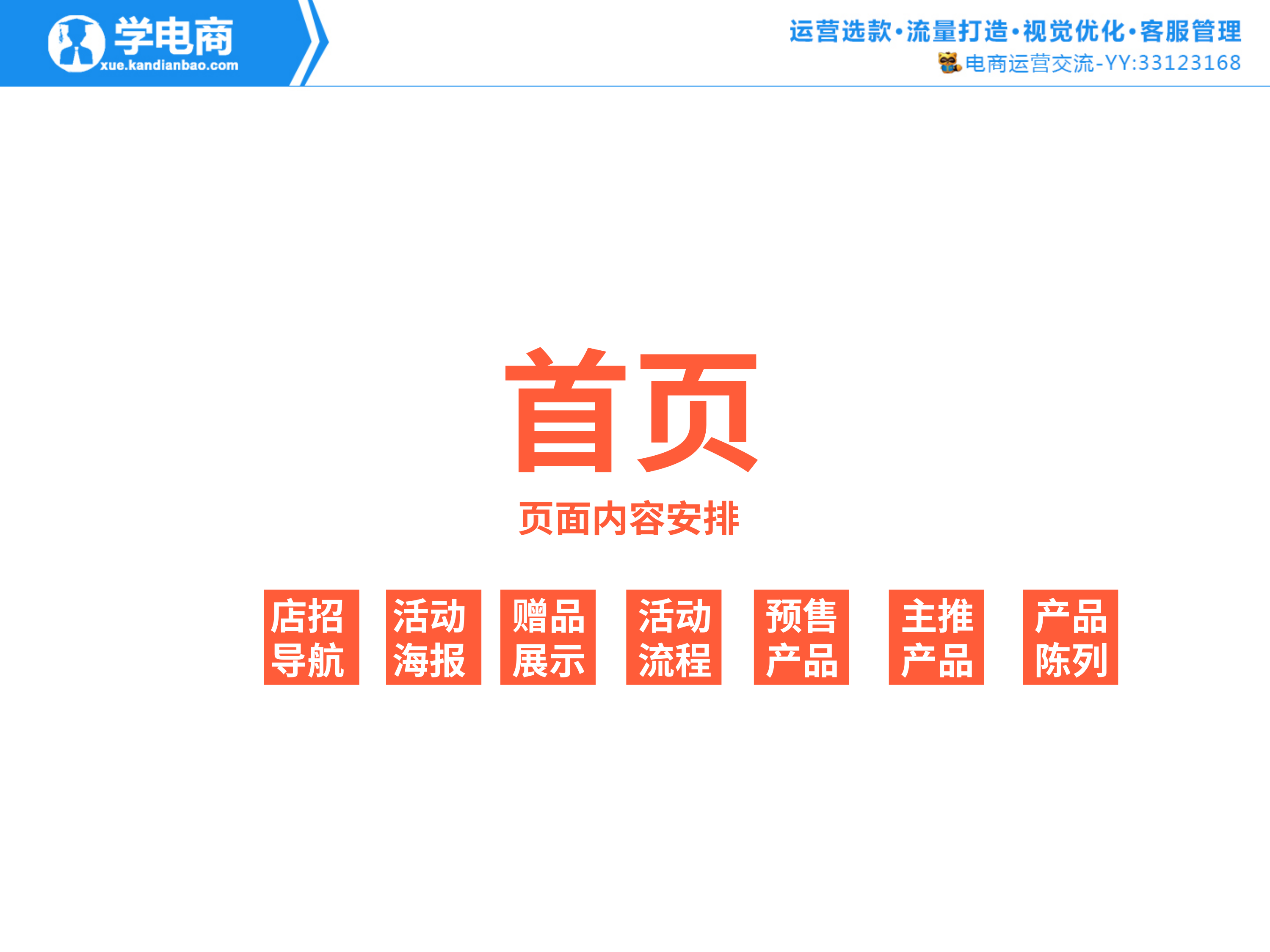

首页
页面内容安排

店招
导航

活动海报

赠品展示

活动流程

预售
产品

主推产品

产品陈列